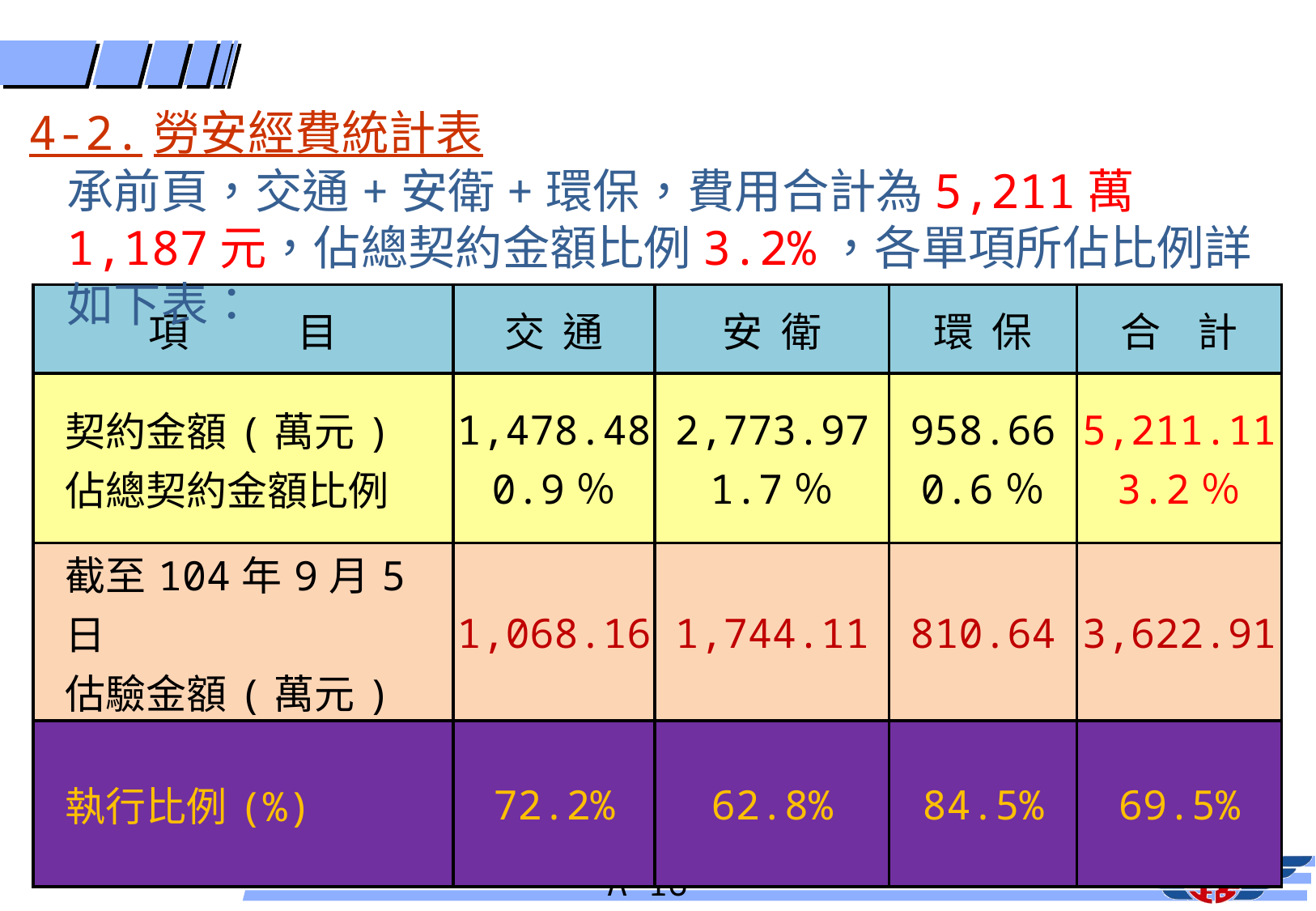

4-2.勞安經費統計表
承前頁，交通+安衛+環保，費用合計為5,211萬1,187元，佔總契約金額比例3.2%，各單項所佔比例詳如下表：
| 項 目 | 交 通 | 安 衛 | 環 保 | 合 計 |
| --- | --- | --- | --- | --- |
| 契約金額(萬元) 佔總契約金額比例 | 1,478.48 0.9％ | 2,773.97 1.7％ | 958.66 0.6％ | 5,211.11 3.2％ |
| 截至104年9月5日 估驗金額(萬元) | 1,068.16 | 1,744.11 | 810.64 | 3,622.91 |
| 執行比例(%) | 72.2% | 62.8% | 84.5% | 69.5% |